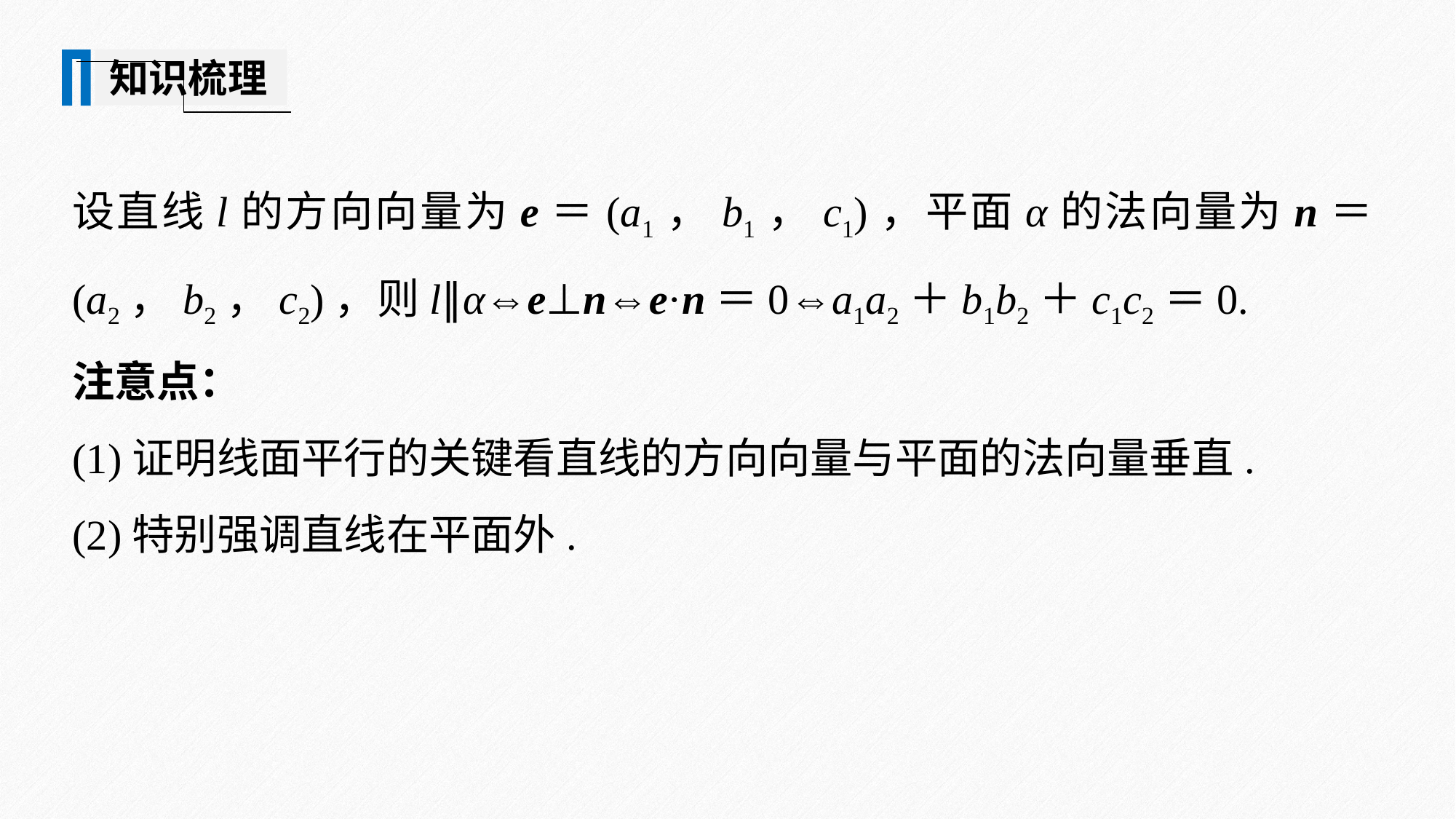

知识梳理

设直线l的方向向量为e＝(a1，b1，c1)，平面α的法向量为n＝(a2，b2，c2)，则l∥α⇔e⊥n⇔e·n＝0⇔a1a2＋b1b2＋c1c2＝0.
注意点：
(1)证明线面平行的关键看直线的方向向量与平面的法向量垂直.
(2)特别强调直线在平面外.